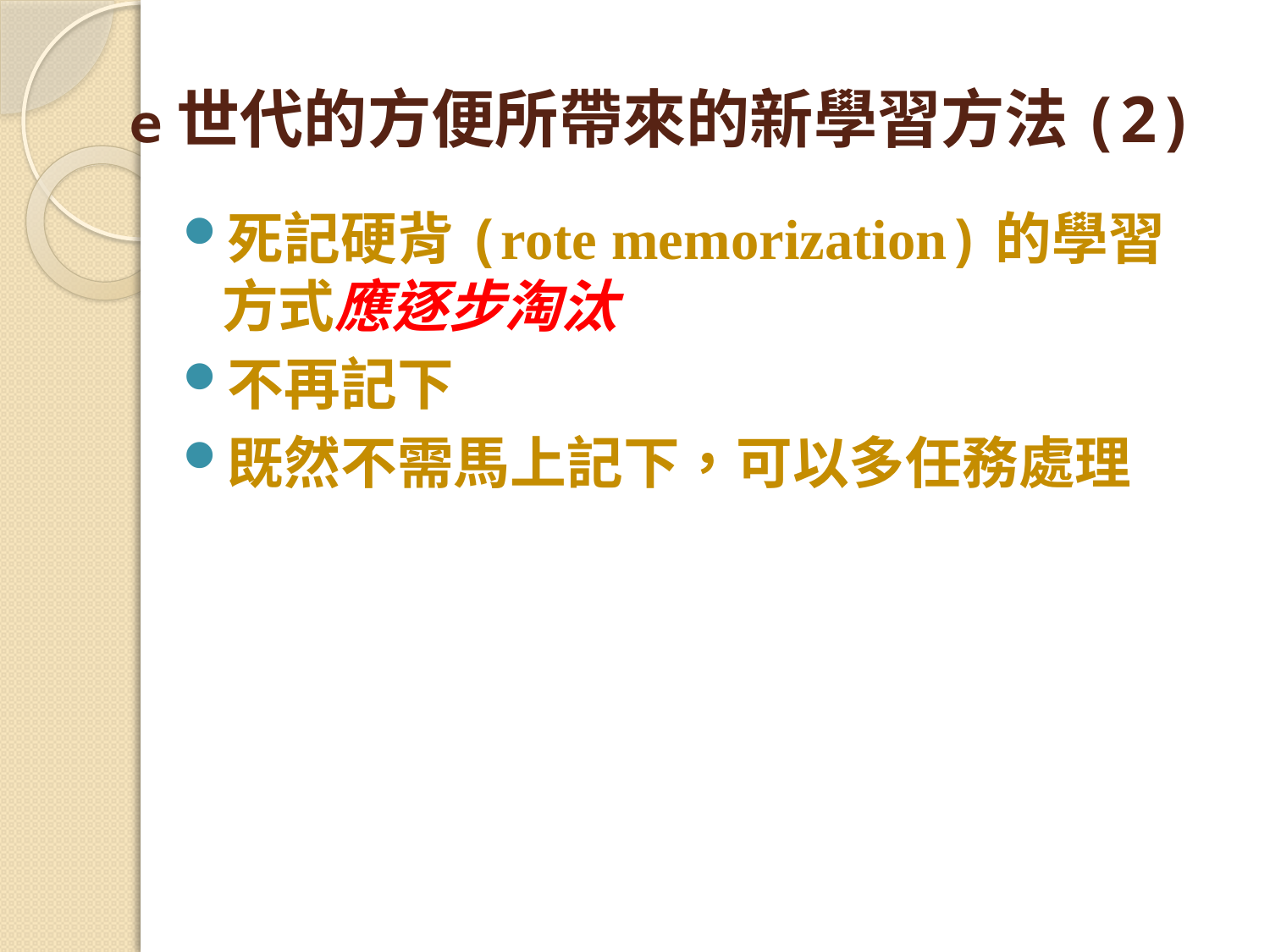

# e世代的方便所帶來的新學習方法(2)
死記硬背(rote memorization)的學習方式應逐步淘汰
不再記下
既然不需馬上記下，可以多任務處理